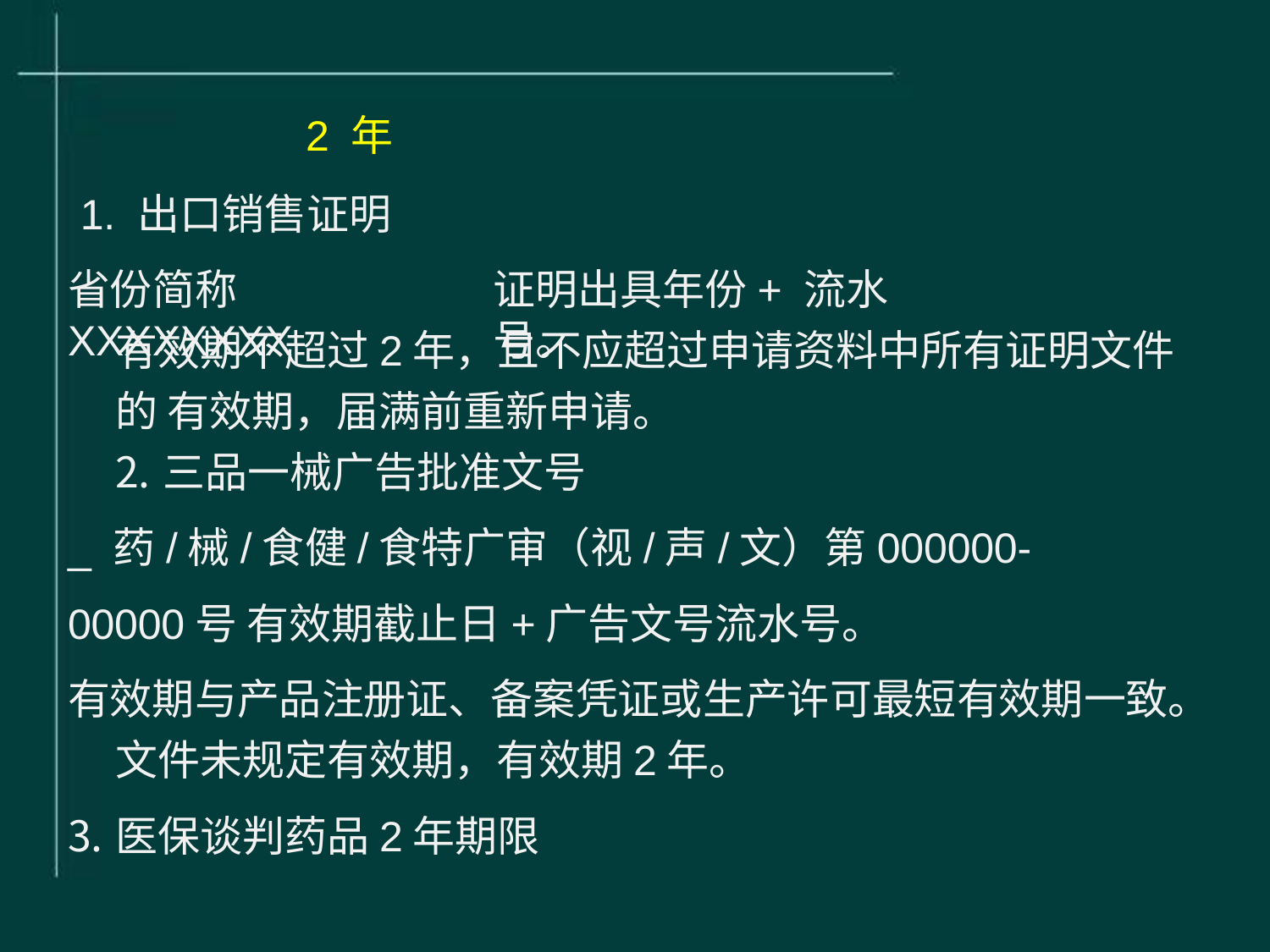

2 年
1. 出口销售证明
省份简称XXXXXXXX
证明出具年份+ 流水号。
有效期不超过2年，且不应超过申请资料中所有证明文件的 有效期，届满前重新申请。
三品一械广告批准文号
_	药/械/食健/食特广审（视/声/文）第000000-00000号 有效期截止日+广告文号流水号。
有效期与产品注册证、备案凭证或生产许可最短有效期一致。 文件未规定有效期，有效期2年。
医保谈判药品2年期限